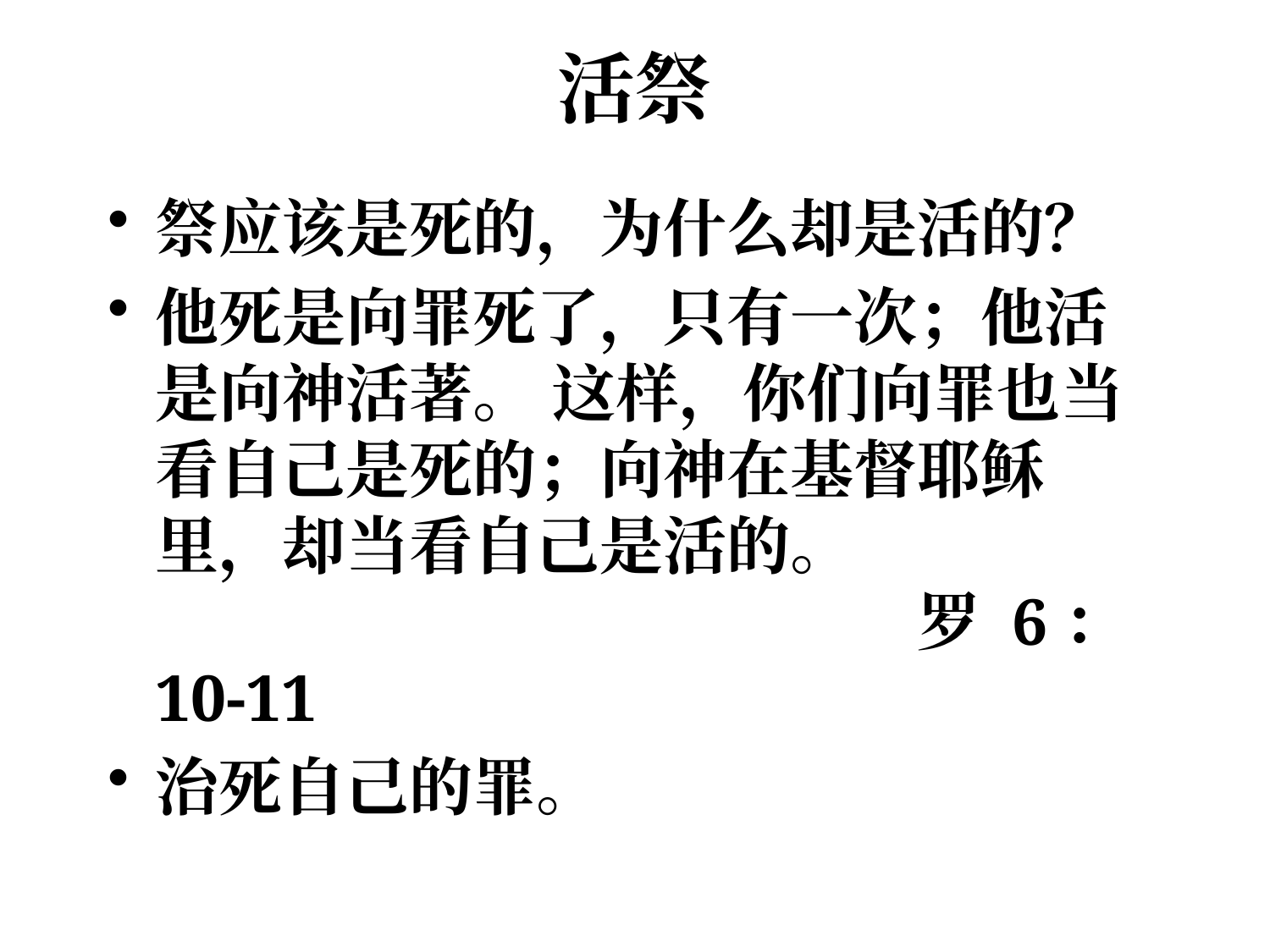

# 活祭
祭应该是死的，为什么却是活的？
他死是向罪死了，只有一次；他活是向神活著。 这样，你们向罪也当看自己是死的；向神在基督耶稣里，却当看自己是活的。 								罗 6：10-11
治死自己的罪。